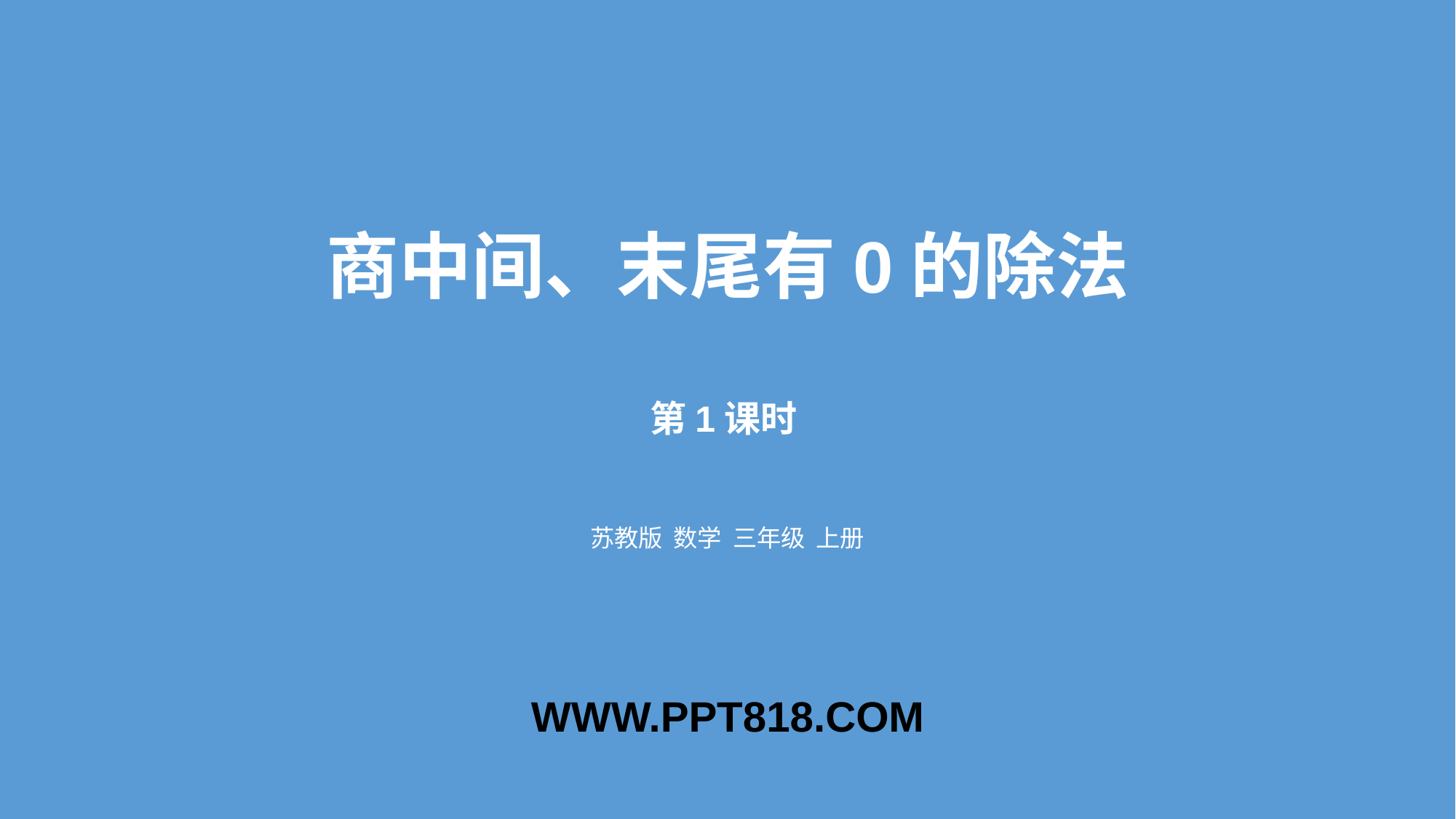

商中间、末尾有0的除法
第1课时
苏教版  数学  三年级  上册
WWW.PPT818.COM